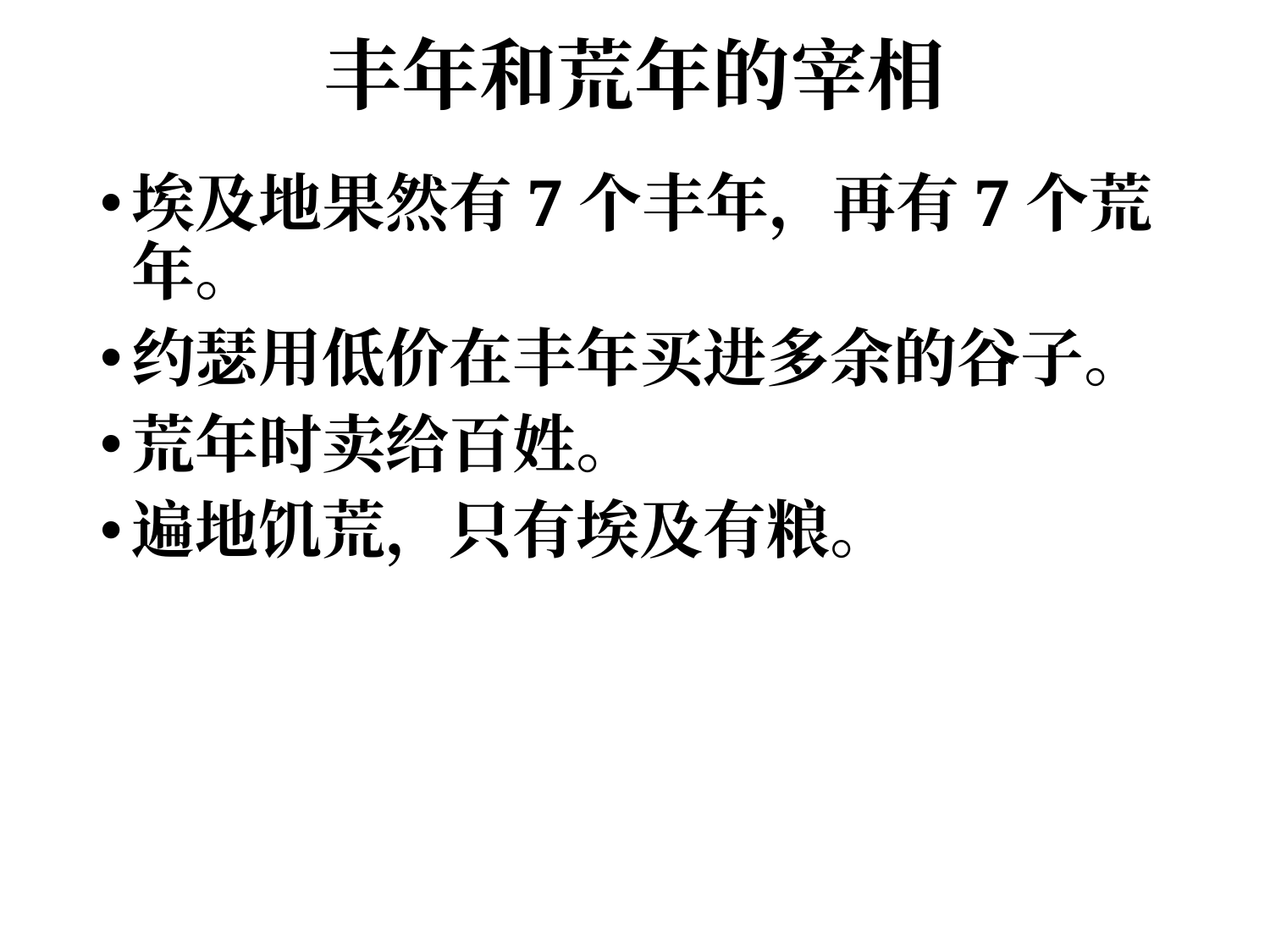

# 丰年和荒年的宰相
埃及地果然有7个丰年，再有7个荒年。
约瑟用低价在丰年买进多余的谷子。
荒年时卖给百姓。
遍地饥荒，只有埃及有粮。